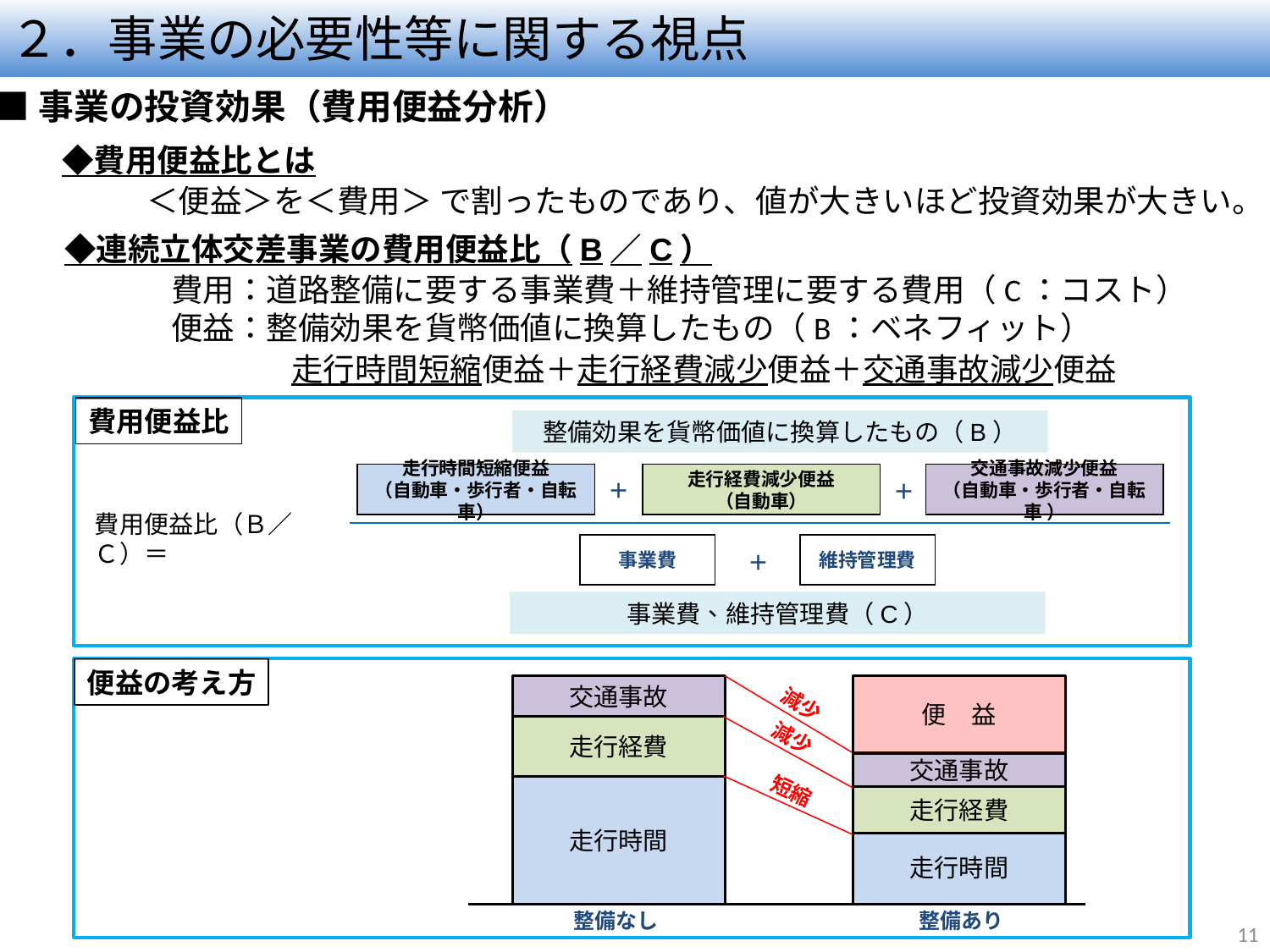

# ２．事業の必要性等に関する視点
■事業の投資効果（費用便益分析）
　 ◆費用便益比とは
　　　　 ＜便益＞を＜費用＞ で割ったものであり、値が大きいほど投資効果が大きい。
　 ◆連続立体交差事業の費用便益比（B／C）
　　　　　費用：道路整備に要する事業費＋維持管理に要する費用（C：コスト）
　　　　　便益：整備効果を貨幣価値に換算したもの（B：ベネフィット）
　　　　　　　　走行時間短縮便益＋走行経費減少便益＋交通事故減少便益

費用便益比
整備効果を貨幣価値に換算したもの（B）

事業費
維持管理費
＋
事業費、維持管理費（C）
走行時間短縮便益
（自動車・歩行者・自転車）
走行経費減少便益
（自動車）
交通事故減少便益
（自動車・歩行者・自転車 ）
＋
＋
費用便益比（Ｂ／Ｃ）＝

便益の考え方

整備なし
整備あり
便　益
交通事故
減少
走行経費
減少
交通事故
走行時間
短縮
走行経費
走行時間
11